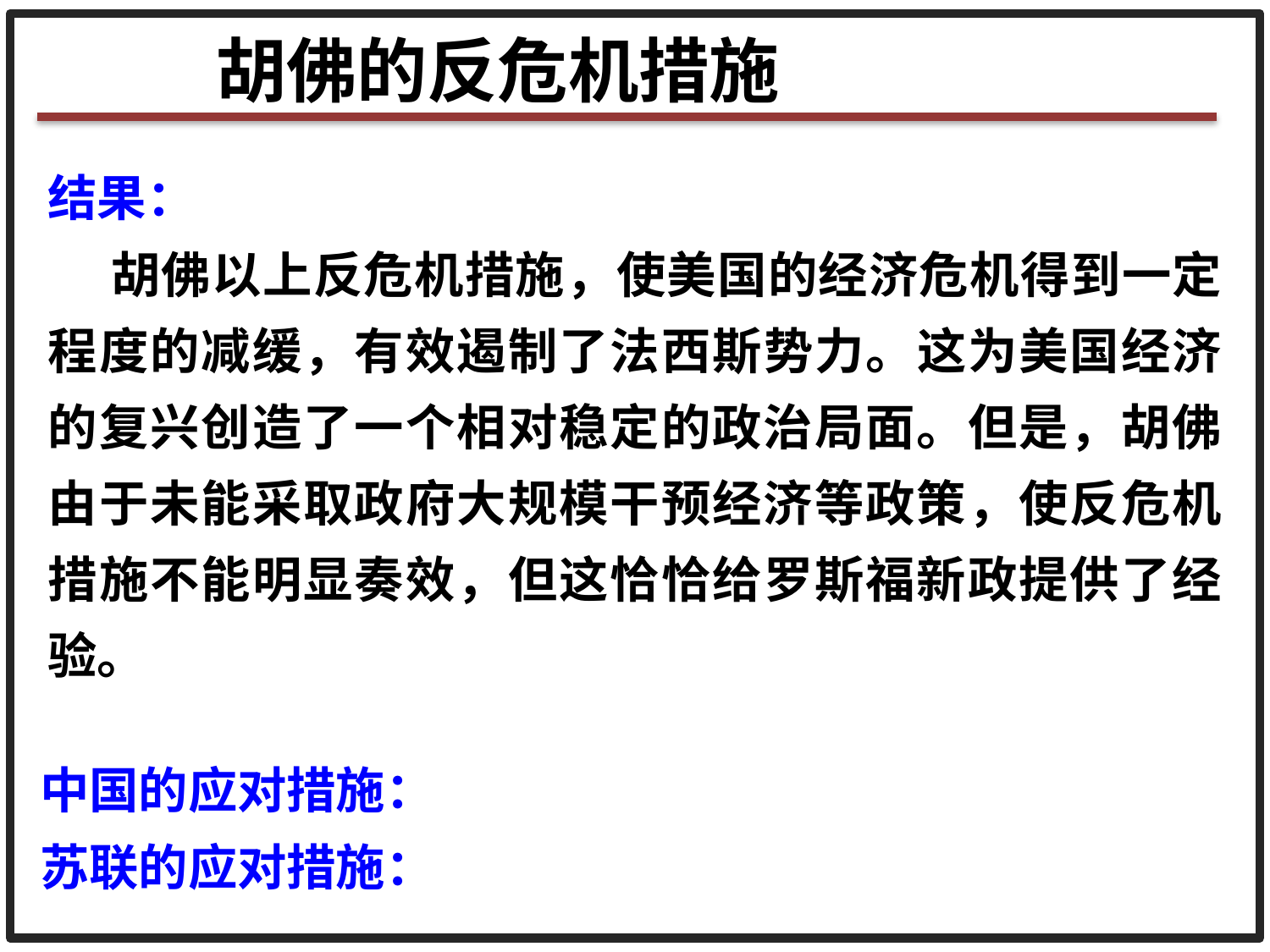

胡佛的反危机措施
结果：
    胡佛以上反危机措施，使美国的经济危机得到一定程度的减缓，有效遏制了法西斯势力。这为美国经济的复兴创造了一个相对稳定的政治局面。但是，胡佛由于未能采取政府大规模干预经济等政策，使反危机措施不能明显奏效，但这恰恰给罗斯福新政提供了经验。
中国的应对措施：
苏联的应对措施：